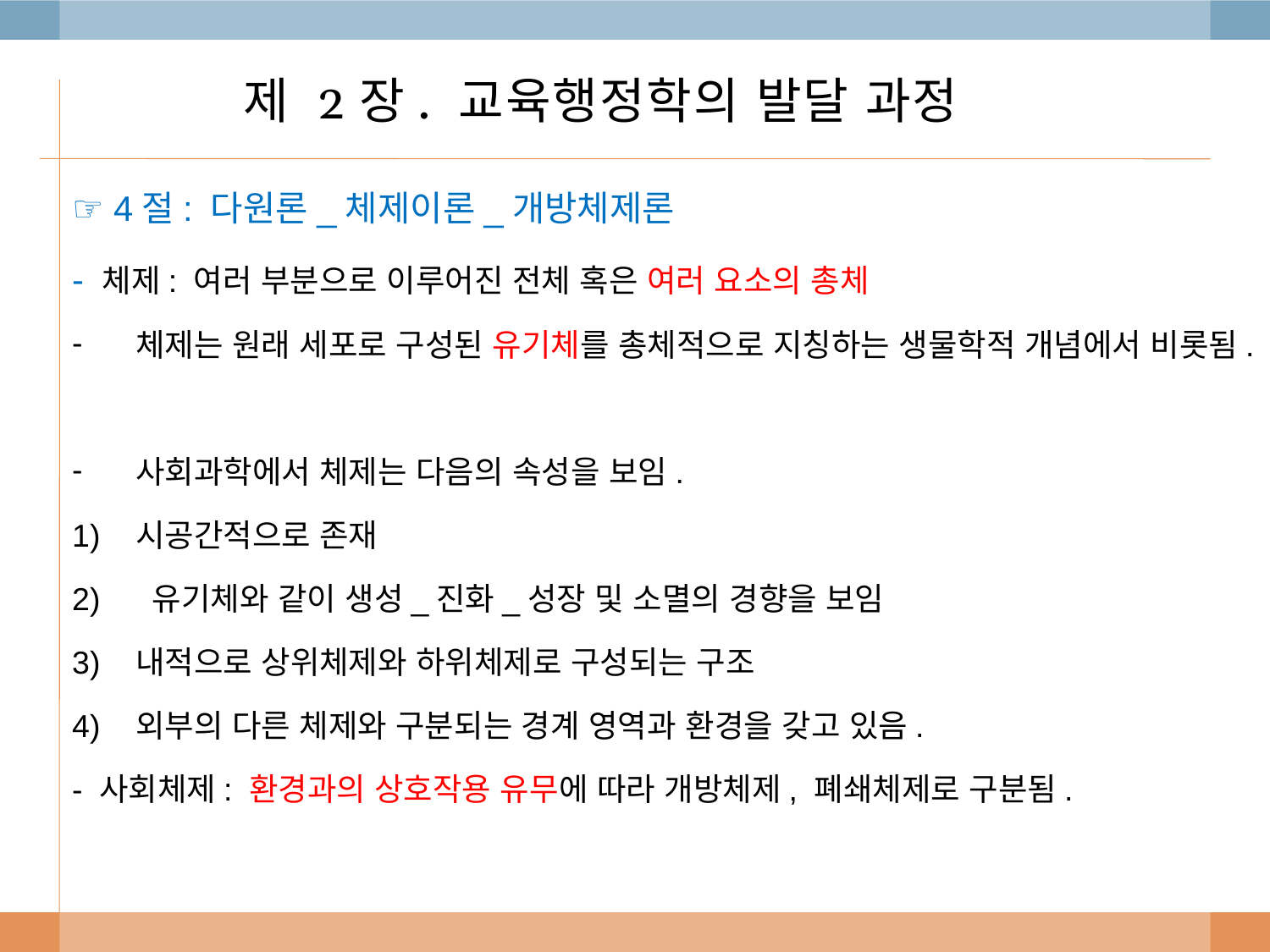

# 제 2장. 교육행정학의 발달 과정
☞ 4절: 다원론_체제이론_개방체제론
- 체제: 여러 부분으로 이루어진 전체 혹은 여러 요소의 총체
체제는 원래 세포로 구성된 유기체를 총체적으로 지칭하는 생물학적 개념에서 비롯됨.

사회과학에서 체제는 다음의 속성을 보임.
시공간적으로 존재
 유기체와 같이 생성_진화_성장 및 소멸의 경향을 보임
내적으로 상위체제와 하위체제로 구성되는 구조
외부의 다른 체제와 구분되는 경계 영역과 환경을 갖고 있음.
- 사회체제: 환경과의 상호작용 유무에 따라 개방체제, 폐쇄체제로 구분됨.